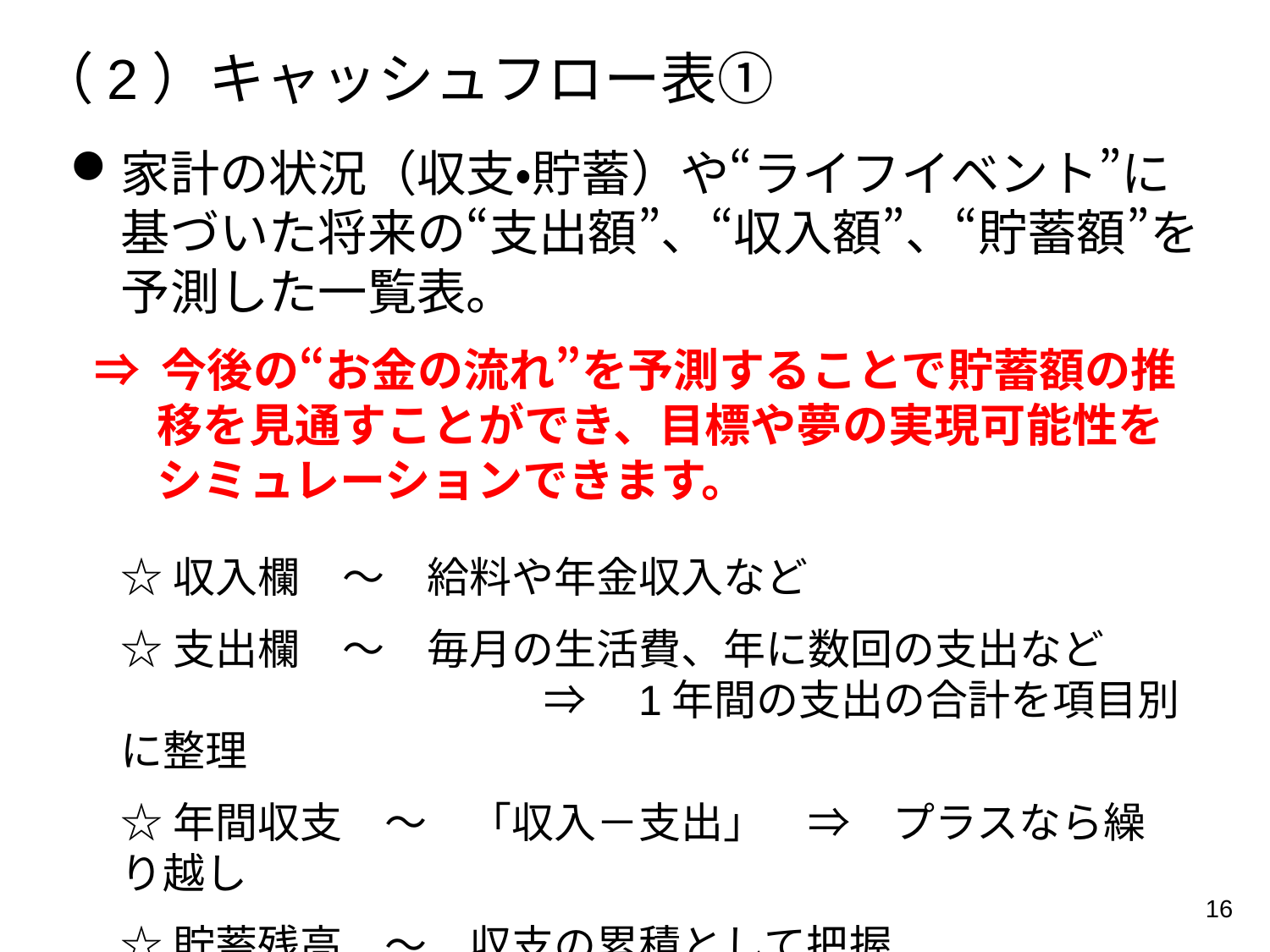

（2）キャッシュフロー表①
家計の状況（収支・貯蓄）や“ライフイベント”に基づいた将来の“支出額”、“収入額”、“貯蓄額”を予測した一覧表。
⇒ 今後の“お金の流れ”を予測することで貯蓄額の推移を見通すことができ、目標や夢の実現可能性をシミュレーションできます。

☆収入欄　〜　給料や年金収入など
☆支出欄　〜　毎月の生活費、年に数回の支出など
　　　　　　　　　　⇒　1年間の支出の合計を項目別に整理
☆年間収支　〜　「収入－支出」　⇒　プラスなら繰り越し
☆貯蓄残高　〜　収支の累積として把握
16